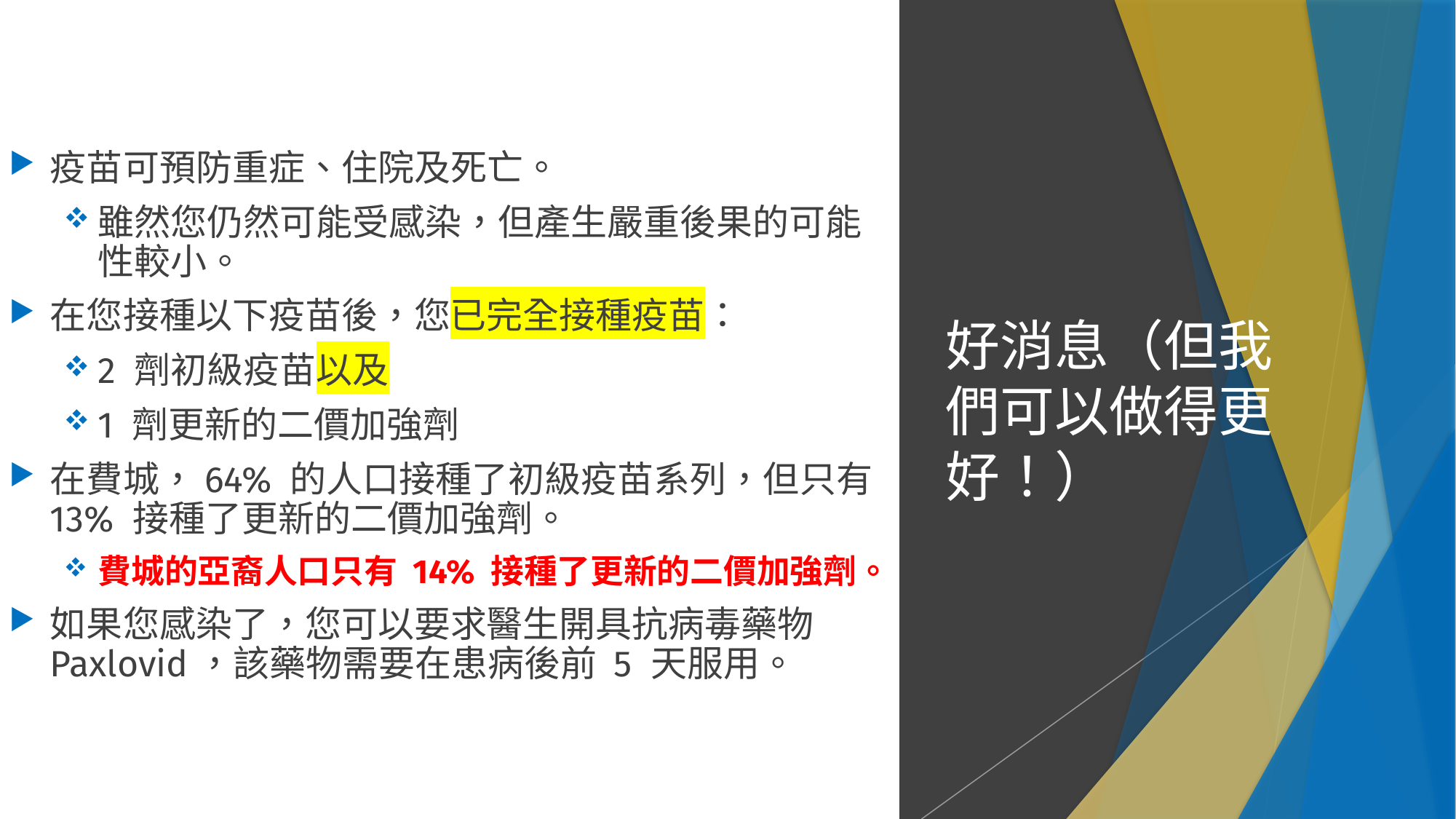

疫苗可預防重症、住院及死亡。
雖然您仍然可能受感染，但產生嚴重後果的可能性較小。
在您接種以下疫苗後，您已完全接種疫苗：
2 劑初級疫苗以及
1 劑更新的二價加強劑
在費城，64% 的人口接種了初級疫苗系列，但只有 13% 接種了更新的二價加強劑。
費城的亞裔人口只有 14% 接種了更新的二價加強劑。
如果您感染了，您可以要求醫生開具抗病毒藥物 Paxlovid，該藥物需要在患病後前 5 天服用。

# 好消息（但我們可以做得更好！）